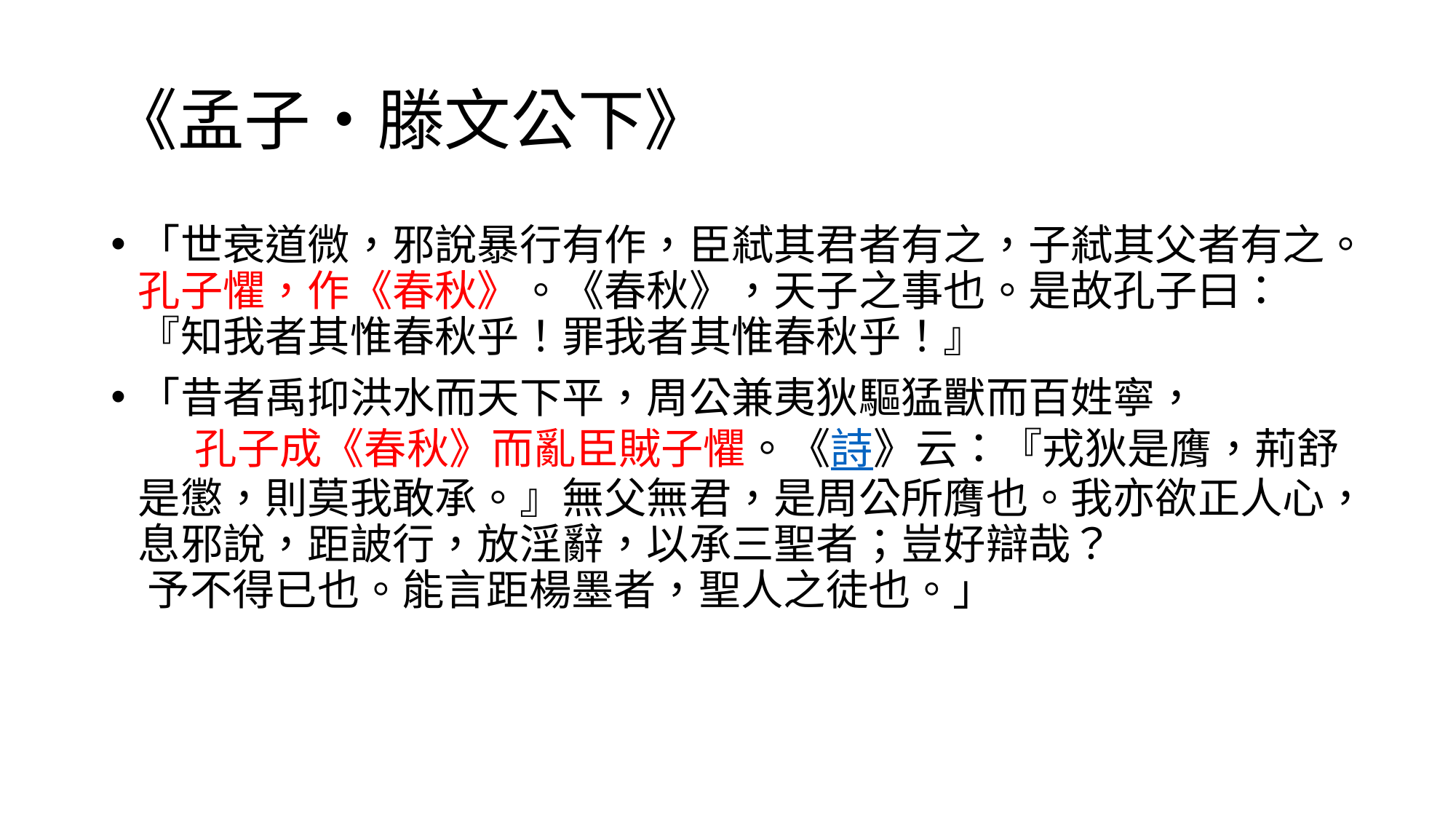

# 《孟子•滕文公下》
「世衰道微，邪說暴行有作，臣弒其君者有之，子弒其父者有之。孔子懼，作《春秋》。《春秋》，天子之事也。是故孔子曰：『知我者其惟春秋乎！罪我者其惟春秋乎！』
「昔者禹抑洪水而天下平，周公兼夷狄驅猛獸而百姓寧，                      孔子成《春秋》而亂臣賊子懼。《詩》云：『戎狄是膺，荊舒是懲，則莫我敢承。』無父無君，是周公所膺也。我亦欲正人心，息邪說，距詖行，放淫辭，以承三聖者；豈好辯哉？                          予不得已也。能言距楊墨者，聖人之徒也。」